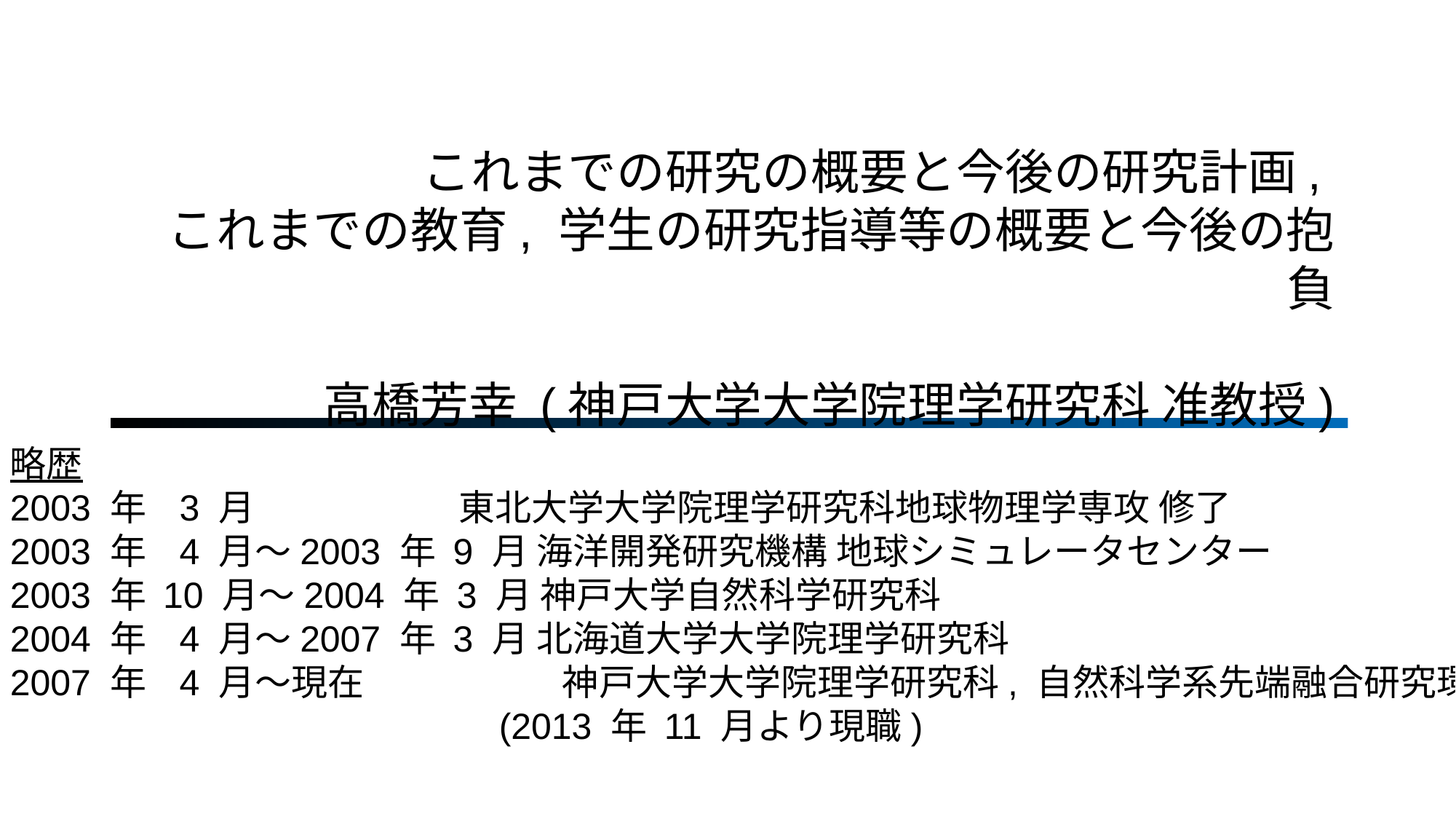

# これまでの研究の概要と今後の研究計画, これまでの教育, 学生の研究指導等の概要と今後の抱負 高橋芳幸 (神戸大学大学院理学研究科 准教授)
略歴
2003 年   3 月                         東北大学大学院理学研究科地球物理学専攻 修了
2003 年   4 月～2003 年 9 月 海洋開発研究機構 地球シミュレータセンター
2003 年 10 月～2004 年 3 月 神戸大学自然科学研究科
2004 年   4 月～2007 年 3 月 北海道大学大学院理学研究科
2007 年   4 月～現在 　　　　　 神戸大学大学院理学研究科, 自然科学系先端融合研究環
                                                (2013 年 11 月より現職)